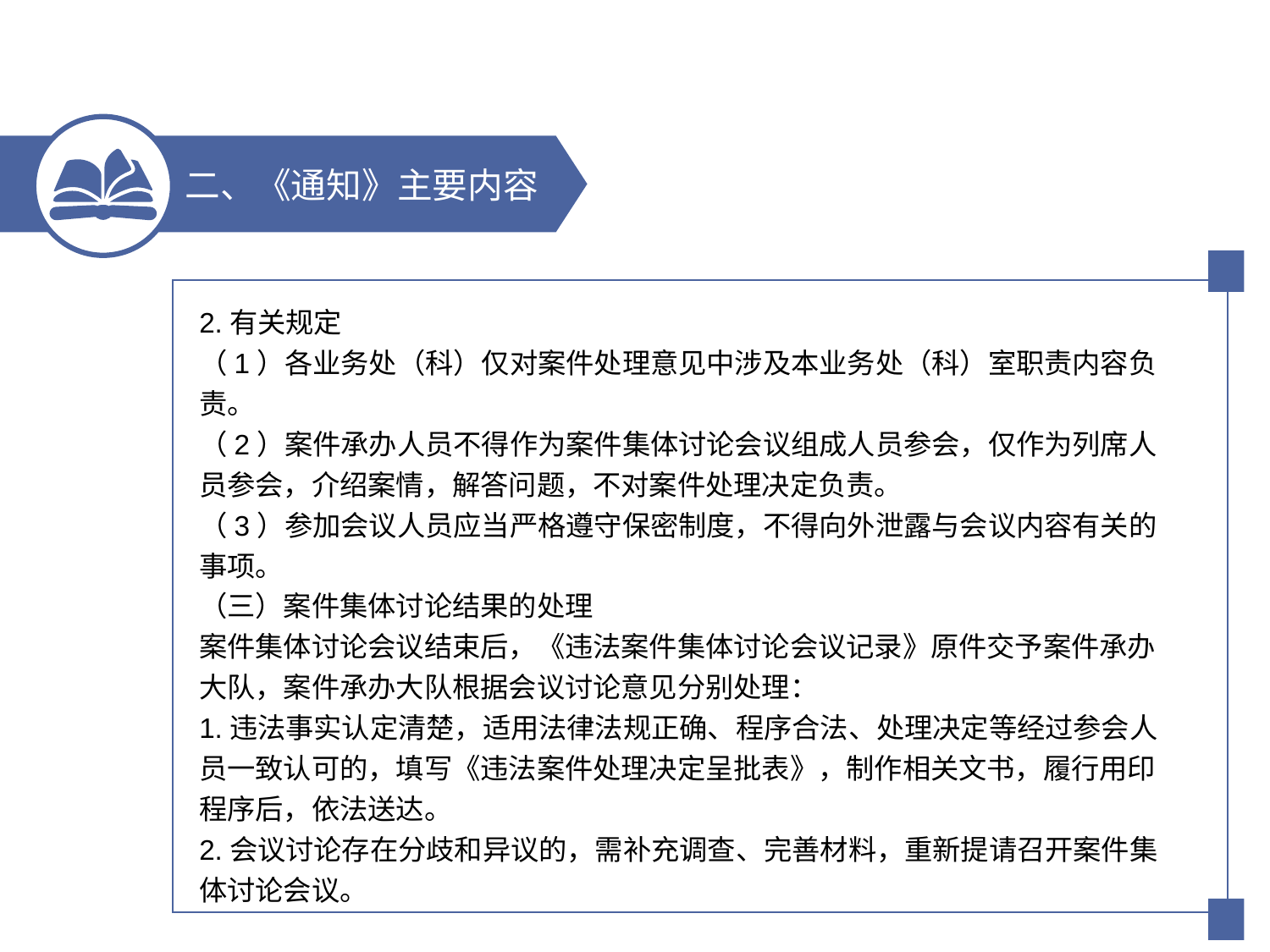

二、《通知》主要内容

2.有关规定
（1）各业务处（科）仅对案件处理意见中涉及本业务处（科）室职责内容负责。
（2）案件承办人员不得作为案件集体讨论会议组成人员参会，仅作为列席人员参会，介绍案情，解答问题，不对案件处理决定负责。
（3）参加会议人员应当严格遵守保密制度，不得向外泄露与会议内容有关的事项。
（三）案件集体讨论结果的处理
案件集体讨论会议结束后，《违法案件集体讨论会议记录》原件交予案件承办大队，案件承办大队根据会议讨论意见分别处理：
1.违法事实认定清楚，适用法律法规正确、程序合法、处理决定等经过参会人员一致认可的，填写《违法案件处理决定呈批表》，制作相关文书，履行用印程序后，依法送达。
2.会议讨论存在分歧和异议的，需补充调查、完善材料，重新提请召开案件集体讨论会议。